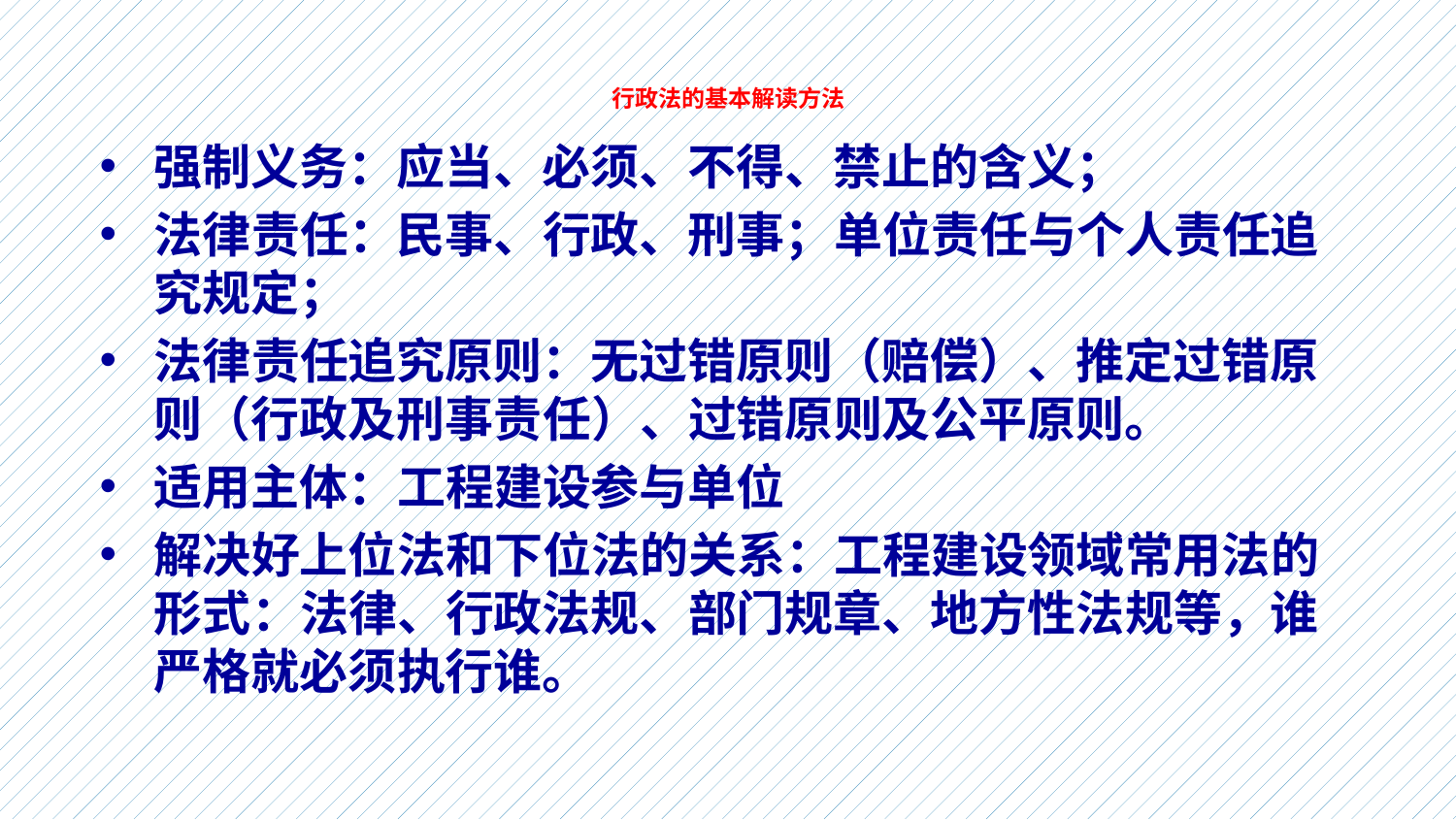

# 行政法的基本解读方法
强制义务：应当、必须、不得、禁止的含义；
法律责任：民事、行政、刑事；单位责任与个人责任追究规定；
法律责任追究原则：无过错原则（赔偿）、推定过错原则（行政及刑事责任）、过错原则及公平原则。
适用主体：工程建设参与单位
解决好上位法和下位法的关系：工程建设领域常用法的形式：法律、行政法规、部门规章、地方性法规等，谁严格就必须执行谁。